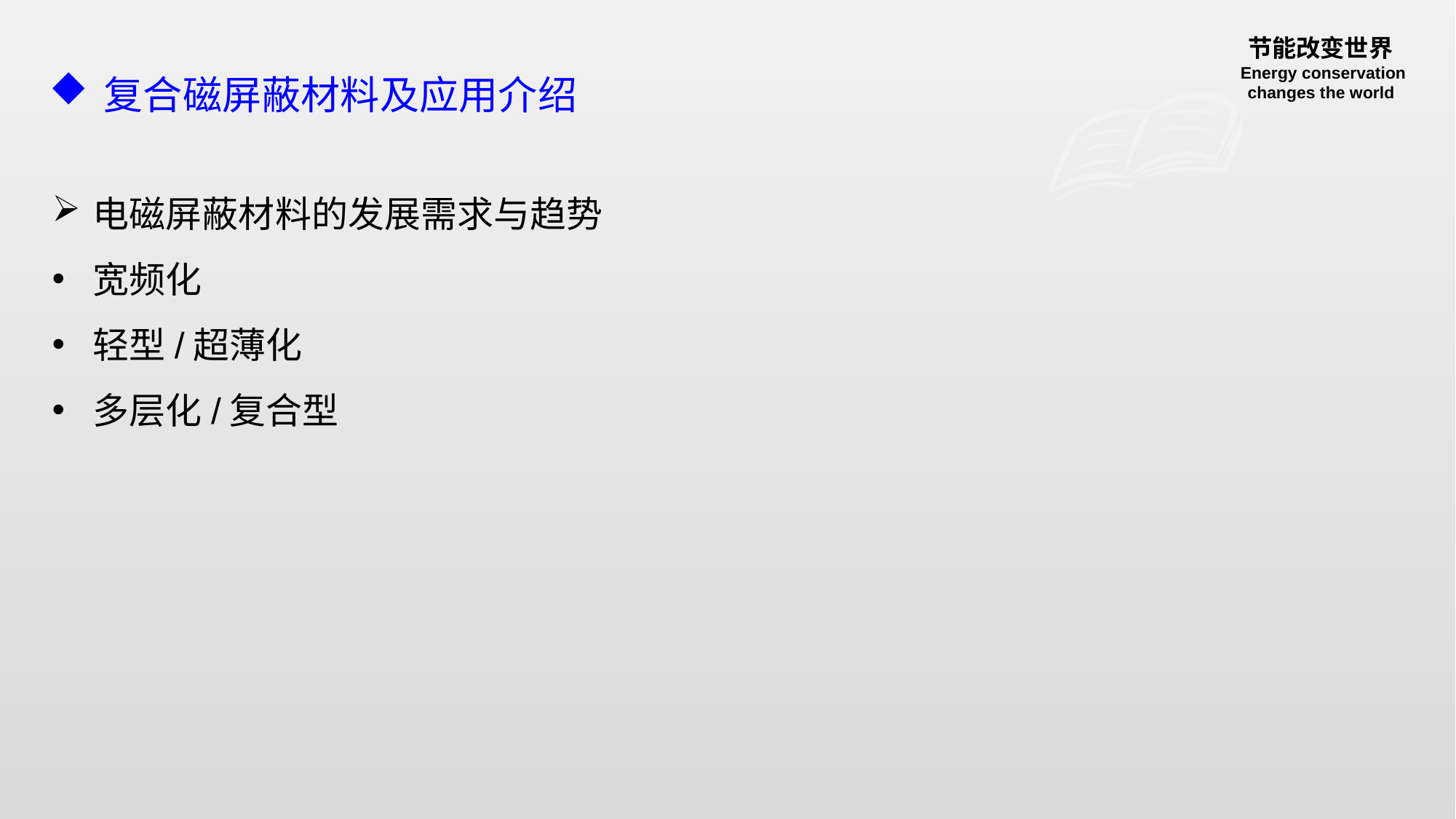

节能改变世界Energy conservation changes the world
复合磁屏蔽材料及应用介绍

电磁屏蔽材料的发展需求与趋势
宽频化
轻型/超薄化
多层化/复合型